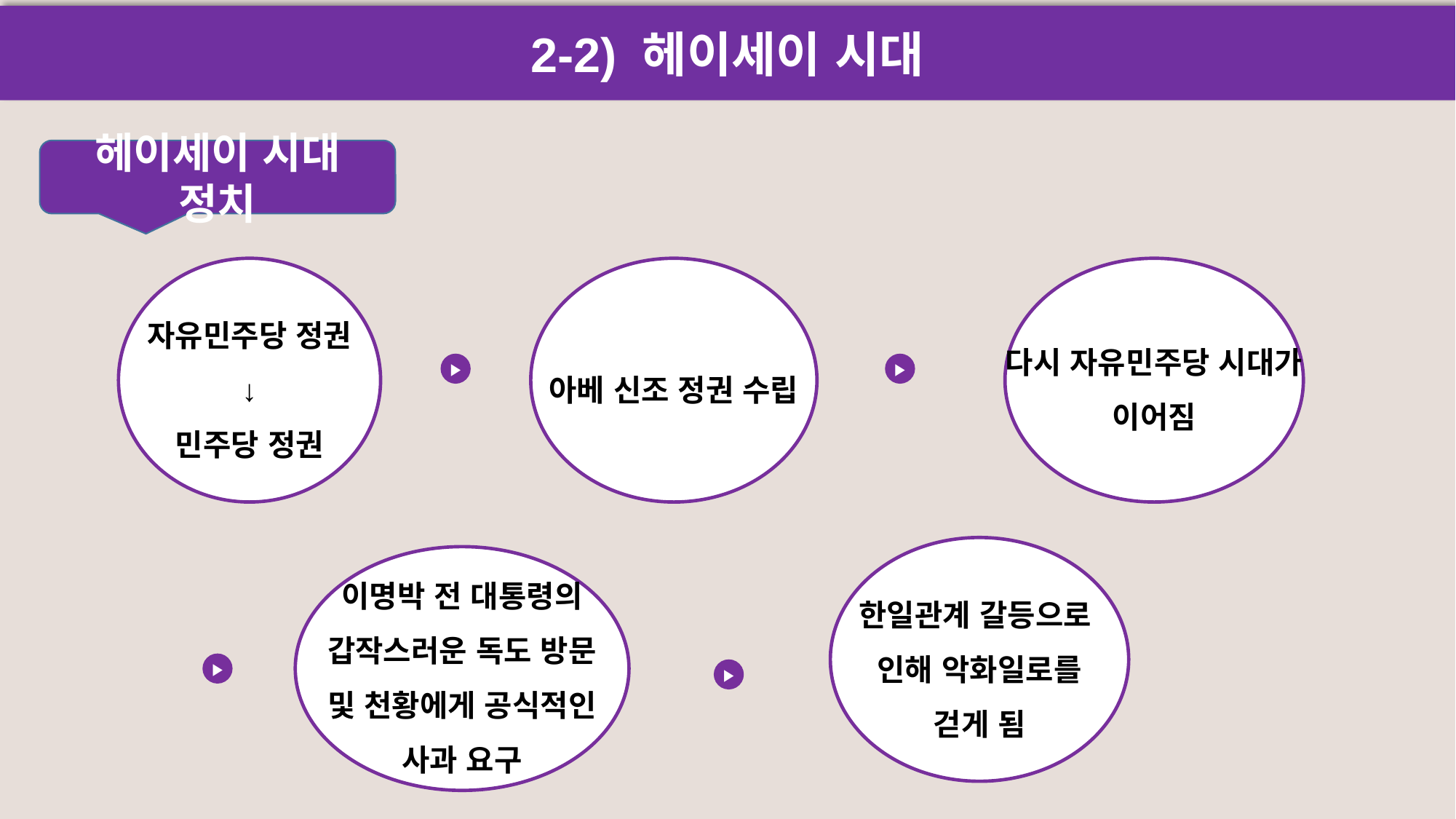

2-2) 헤이세이 시대
헤이세이 시대 정치
자유민주당 정권
↓
민주당 정권
아베 신조 정권 수립
다시 자유민주당 시대가
이어짐
▶
▶
한일관계 갈등으로
인해 악화일로를
걷게 됨
이명박 전 대통령의
갑작스러운 독도 방문
및 천황에게 공식적인
사과 요구
▶
▶